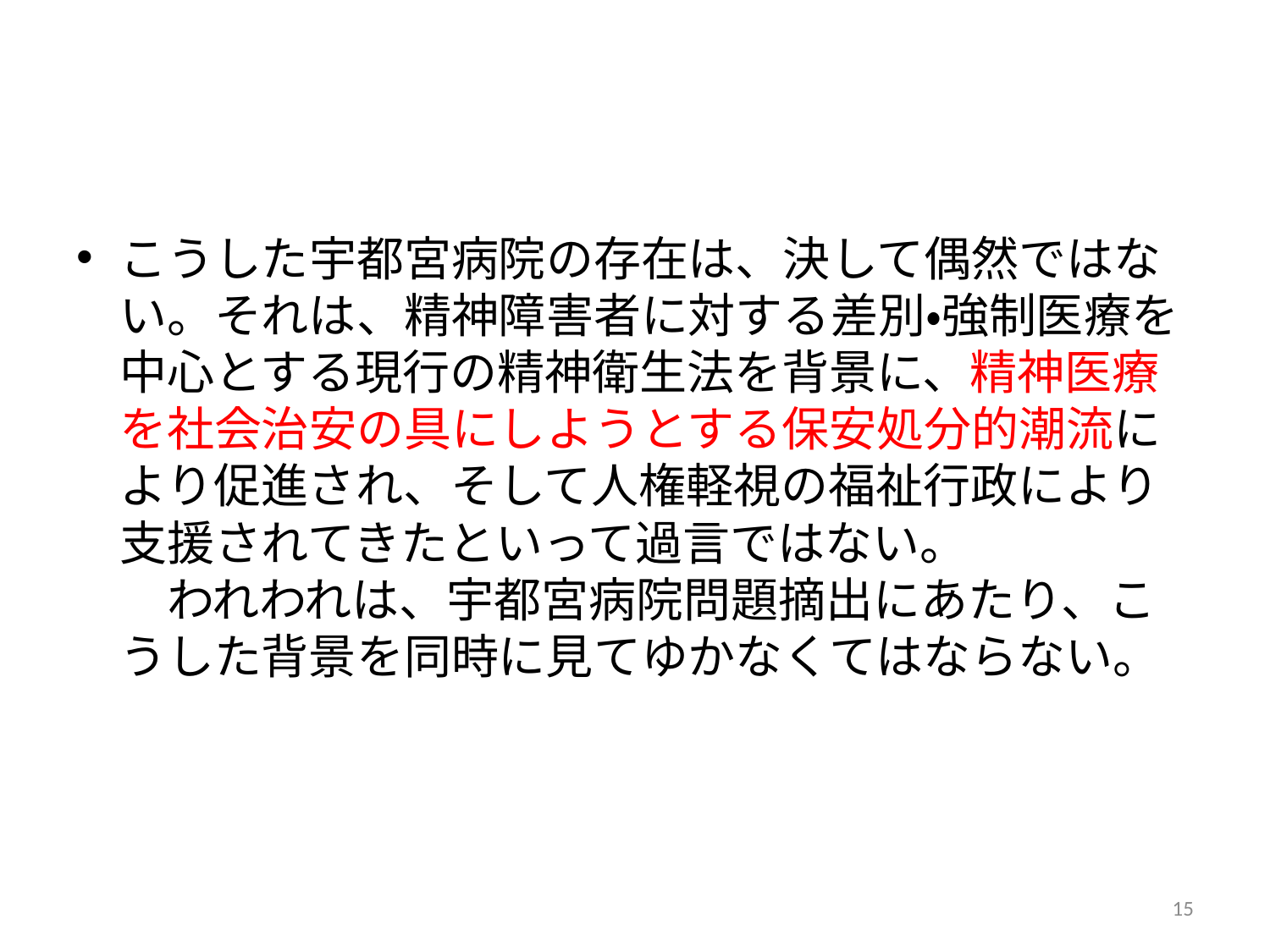

#
こうした宇都宮病院の存在は、決して偶然ではない。それは、精神障害者に対する差別・強制医療を中心とする現行の精神衛生法を背景に、精神医療を社会治安の具にしようとする保安処分的潮流により促進され、そして人権軽視の福祉行政により支援されてきたといって過言ではない。
　われわれは、宇都宮病院問題摘出にあたり、こうした背景を同時に見てゆかなくてはならない。
15